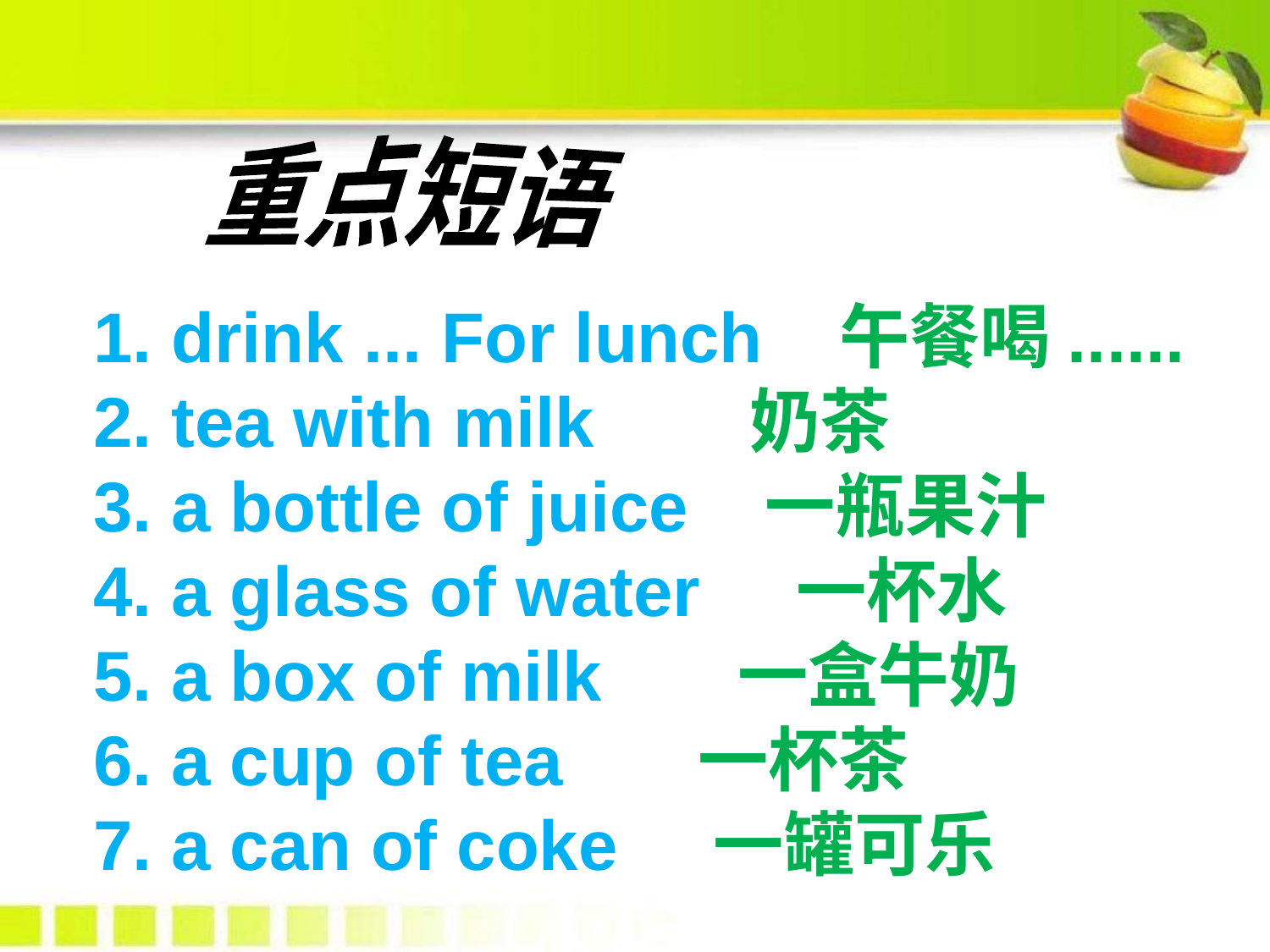

重点短语

1. drink ... For lunch   午餐喝......
2. tea with milk       奶茶
3. a bottle of juice   一瓶果汁
4. a glass of water    一杯水
5. a box of milk      一盒牛奶
6. a cup of tea      一杯茶
7. a can of coke    一罐可乐